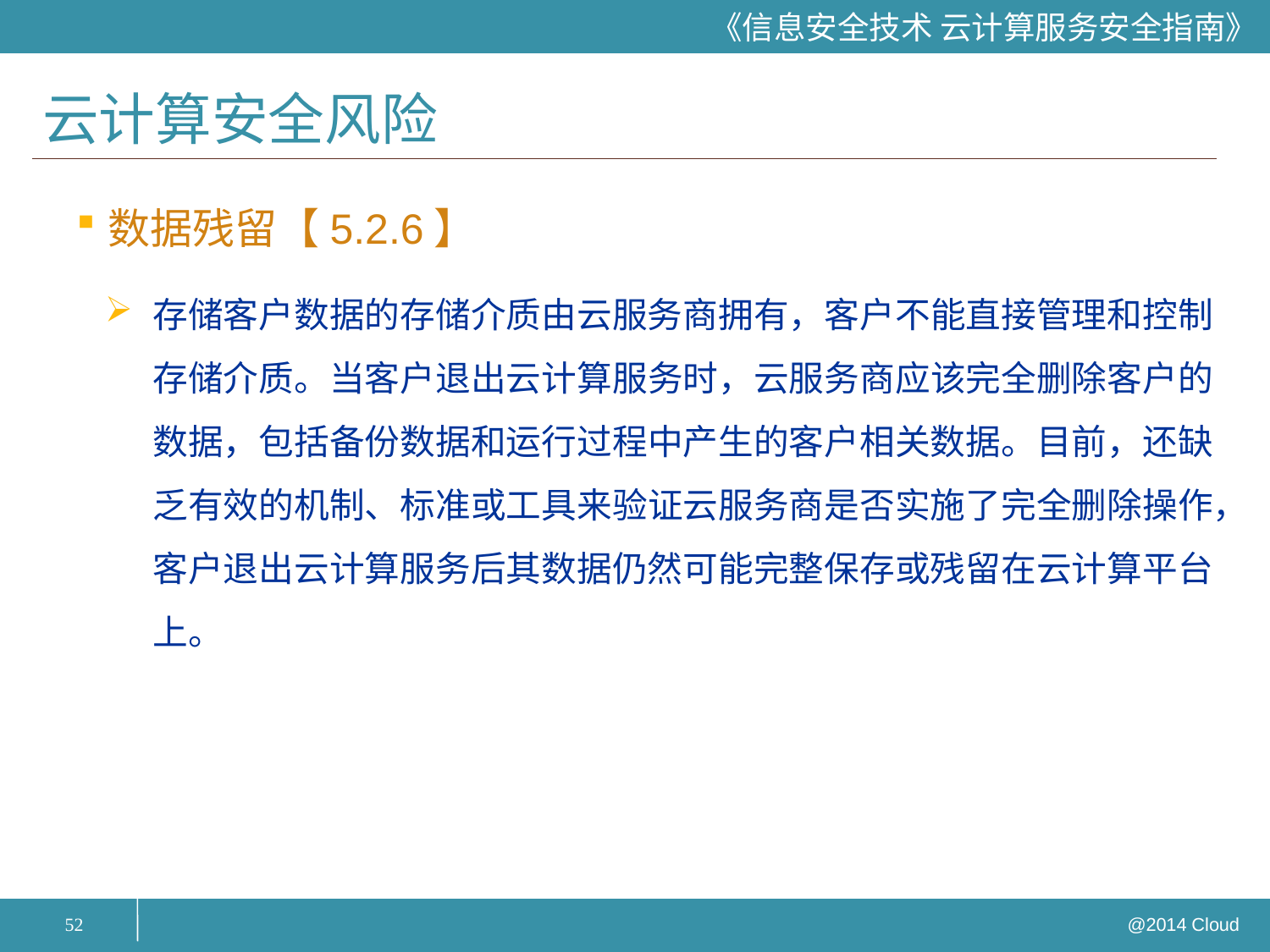

# 云计算安全风险
数据残留【5.2.6】
存储客户数据的存储介质由云服务商拥有，客户不能直接管理和控制存储介质。当客户退出云计算服务时，云服务商应该完全删除客户的数据，包括备份数据和运行过程中产生的客户相关数据。目前，还缺乏有效的机制、标准或工具来验证云服务商是否实施了完全删除操作，客户退出云计算服务后其数据仍然可能完整保存或残留在云计算平台上。
52